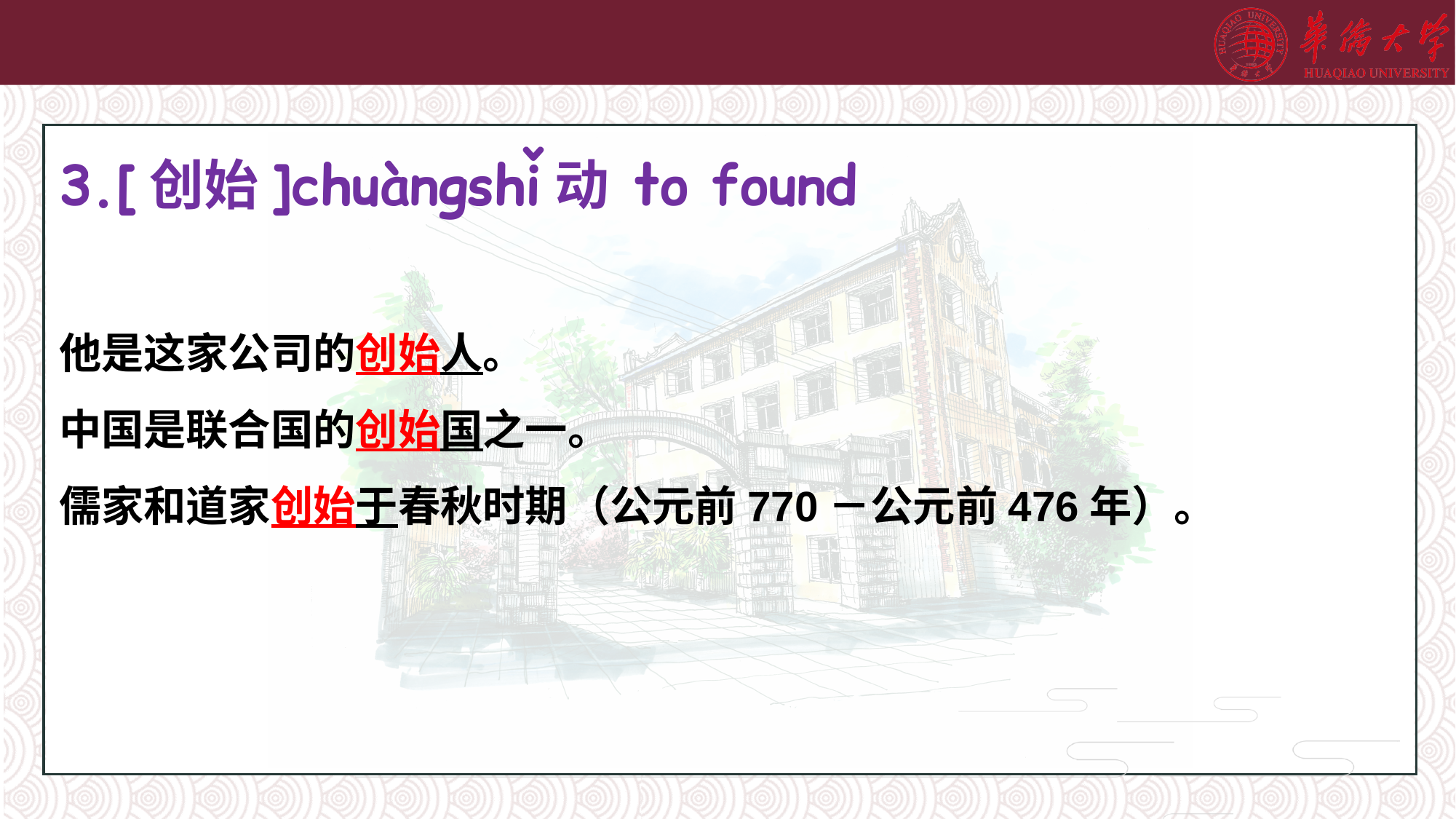

# 3.[创始]chuàngshǐ动 to found
他是这家公司的创始人。
中国是联合国的创始国之一。
儒家和道家创始于春秋时期（公元前770－公元前476年）。